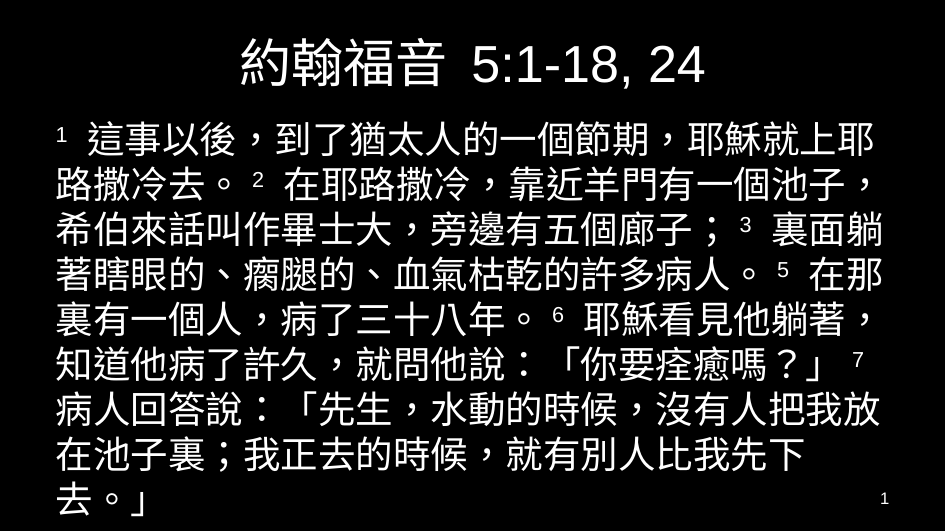

# 約翰福音 5:1-18, 24
1 這事以後，到了猶太人的一個節期，耶穌就上耶路撒冷去。2 在耶路撒冷，靠近羊門有一個池子，希伯來話叫作畢士大，旁邊有五個廊子；3 裏面躺著瞎眼的、瘸腿的、血氣枯乾的許多病人。5 在那裏有一個人，病了三十八年。6 耶穌看見他躺著，知道他病了許久，就問他說：「你要痊癒嗎？」7 病人回答說：「先生，水動的時候，沒有人把我放在池子裏；我正去的時候，就有別人比我先下去。」
1